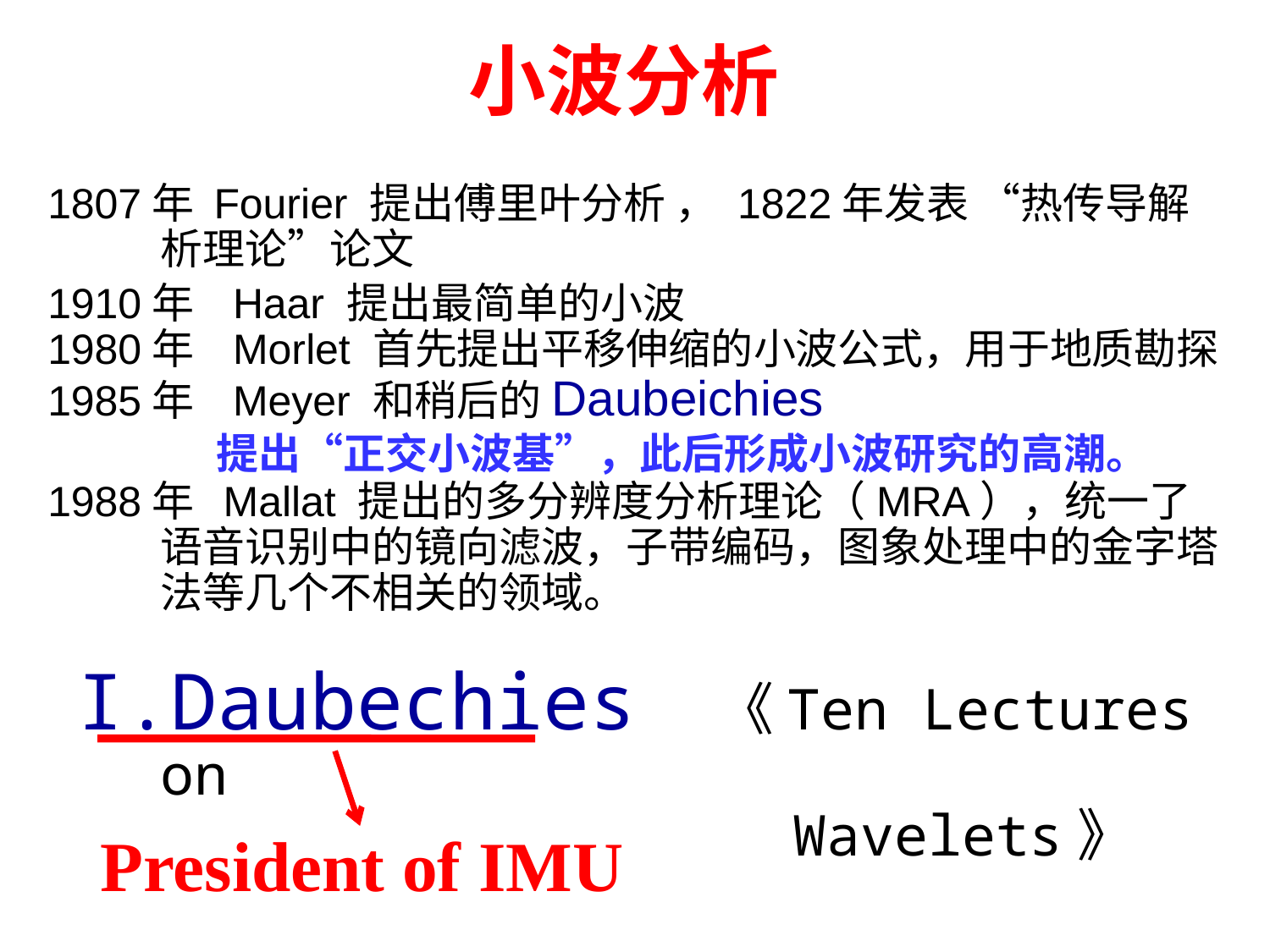

# 小波分析
1807年 Fourier 提出傅里叶分析 ， 1822年发表 “热传导解析理论”论文
1910年   Haar 提出最简单的小波
1980年   Morlet 首先提出平移伸缩的小波公式，用于地质勘探
1985年   Meyer 和稍后的Daubeichies
              提出“正交小波基”，此后形成小波研究的高潮。
1988年  Mallat 提出的多分辨度分析理论（MRA），统一了语音识别中的镜向滤波，子带编码，图象处理中的金字塔法等几个不相关的领域。

 I.Daubechies  《Ten Lectures on
                      Wavelets》

President of IMU